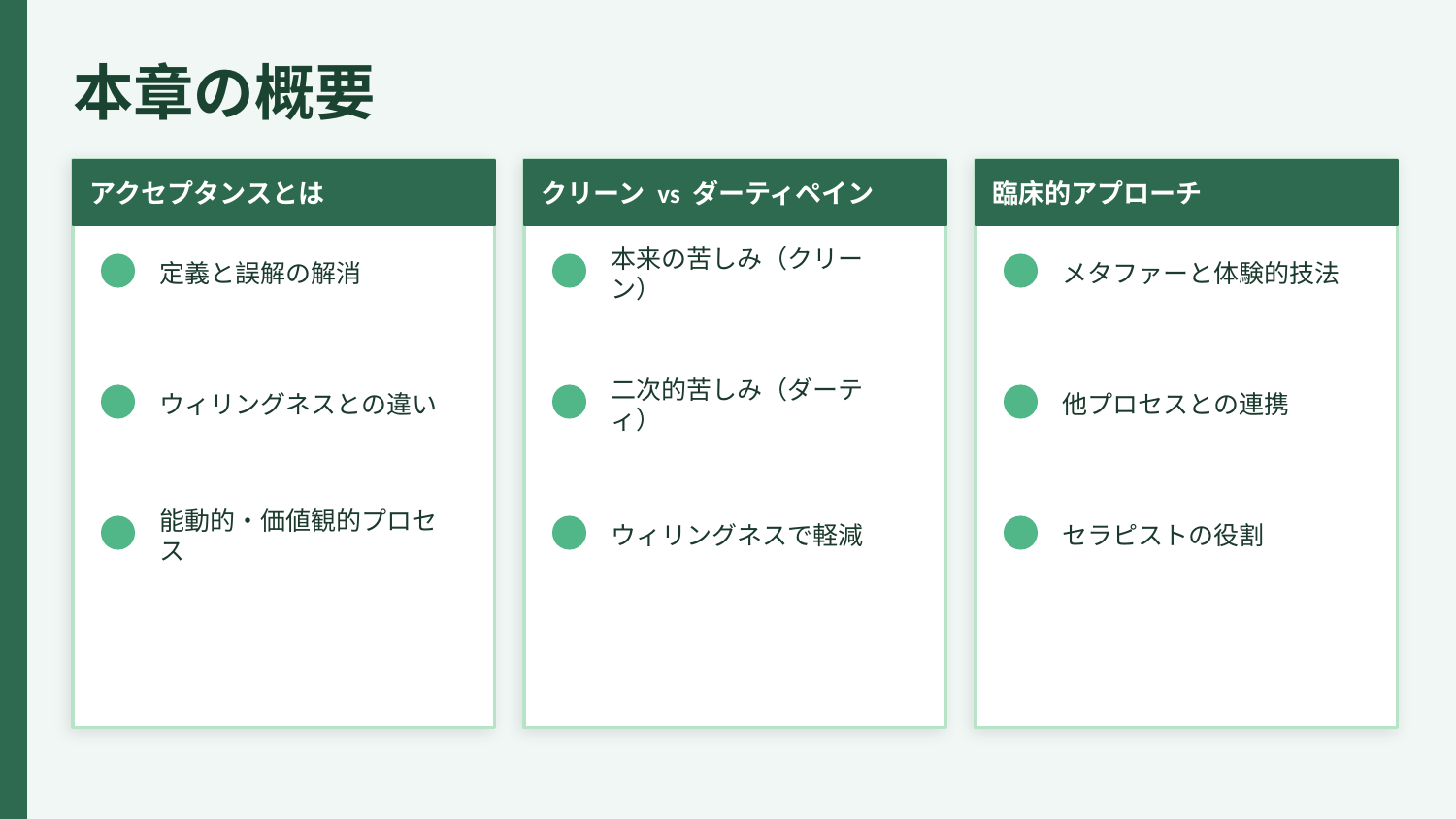

本章の概要

アクセプタンスとは

クリーン vs ダーティペイン

臨床的アプローチ
定義と誤解の解消
本来の苦しみ（クリーン）
メタファーと体験的技法

ウィリングネスとの違い
二次的苦しみ（ダーティ）
他プロセスとの連携

能動的・価値観的プロセス
ウィリングネスで軽減
セラピストの役割